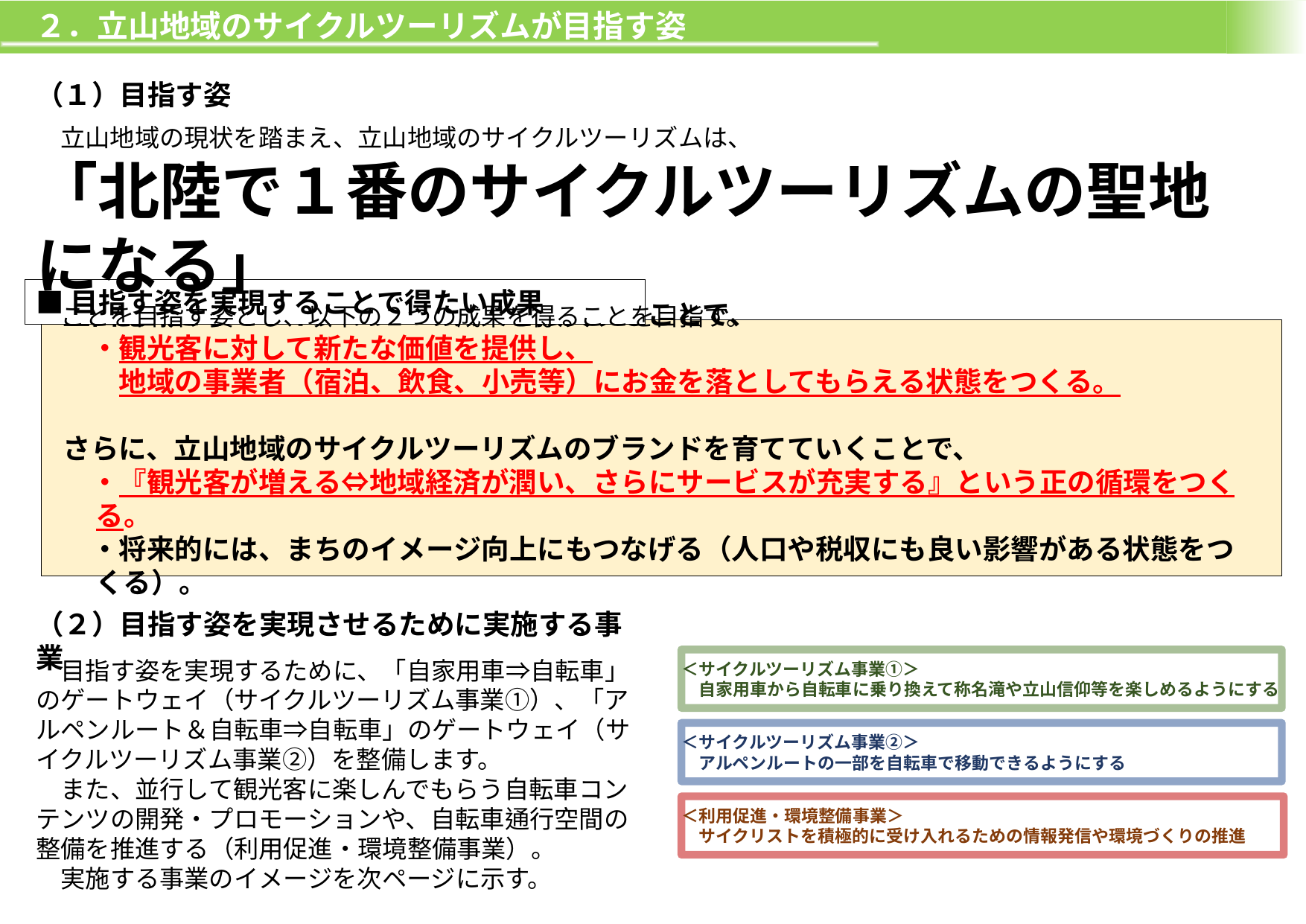

２．立山地域のサイクルツーリズムが目指す姿

（１）目指す姿
　立山地域の現状を踏まえ、立山地域のサイクルツーリズムは、
「北陸で１番のサイクルツーリズムの聖地になる」
　ことを目指す姿とし、以下の２つの成果を得ることを目指す。
■目指す姿を実現することで得たい成果
立山地域としてサイクルツーリズムを振興することで、
　・観光客に対して新たな価値を提供し、
　　地域の事業者（宿泊、飲食、小売等）にお金を落としてもらえる状態をつくる。

さらに、立山地域のサイクルツーリズムのブランドを育てていくことで、
　・『観光客が増える⇔地域経済が潤い、さらにサービスが充実する』という正の循環をつくる。
　・将来的には、まちのイメージ向上にもつなげる（人口や税収にも良い影響がある状態をつくる）。
（２）目指す姿を実現させるために実施する事業
　目指す姿を実現するために、「自家用車⇒自転車」のゲートウェイ（サイクルツーリズム事業①）、「アルペンルート＆自転車⇒自転車」のゲートウェイ（サイクルツーリズム事業②）を整備します。
　また、並行して観光客に楽しんでもらう自転車コンテンツの開発・プロモーションや、自転車通行空間の整備を推進する（利用促進・環境整備事業）。
　実施する事業のイメージを次ページに示す。
＜サイクルツーリズム事業①＞
　自家用車から自転車に乗り換えて称名滝や立山信仰等を楽しめるようにする
＜サイクルツーリズム事業②＞
　アルペンルートの一部を自転車で移動できるようにする
＜利用促進・環境整備事業＞
　サイクリストを積極的に受け入れるための情報発信や環境づくりの推進